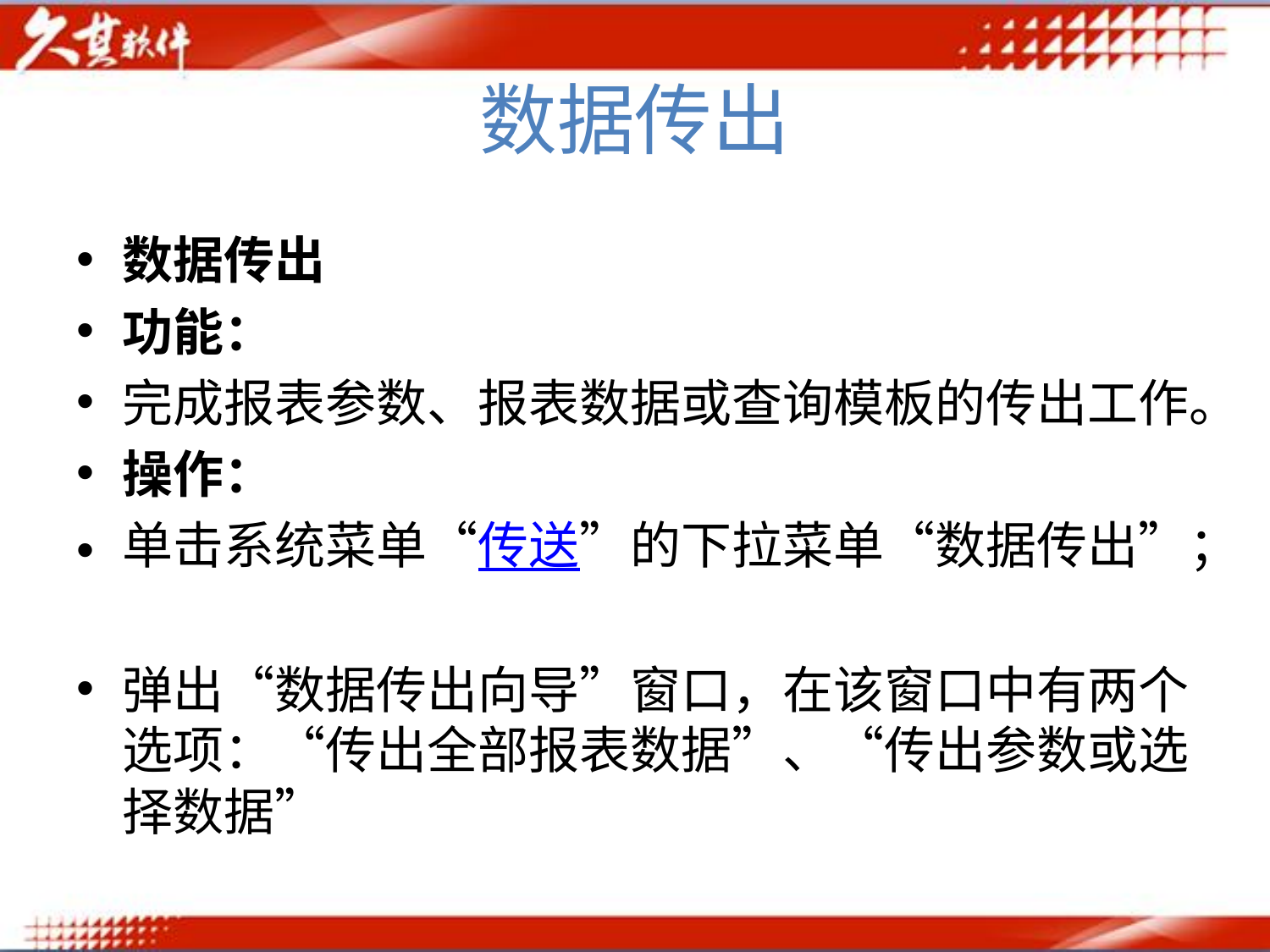

# 数据传出
数据传出
功能：
完成报表参数、报表数据或查询模板的传出工作。
操作：
单击系统菜单“传送”的下拉菜单“数据传出”；
弹出“数据传出向导”窗口，在该窗口中有两个选项：“传出全部报表数据”、“传出参数或选择数据”